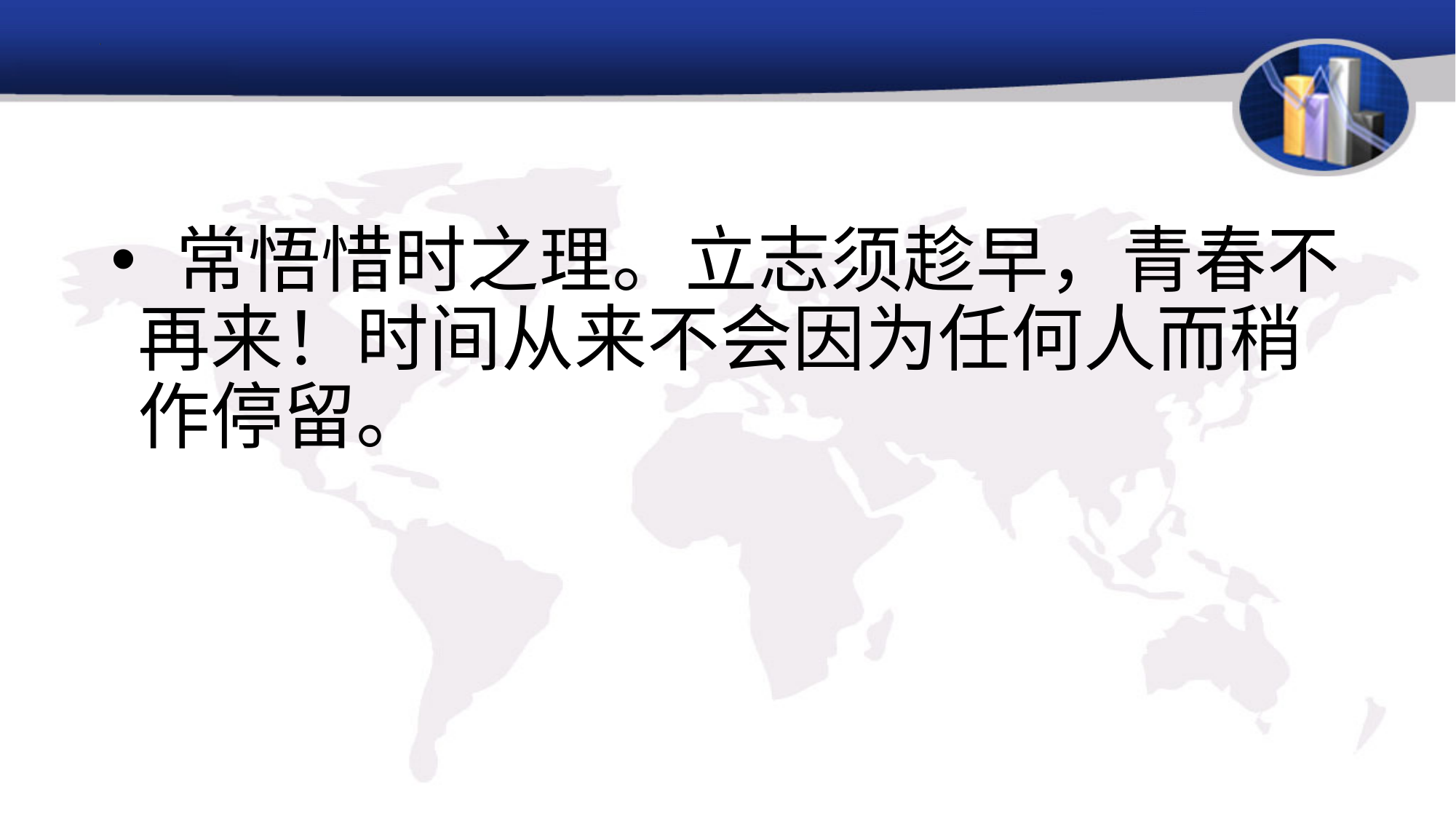

#
 常悟惜时之理。立志须趁早，青春不再来！时间从来不会因为任何人而稍作停留。